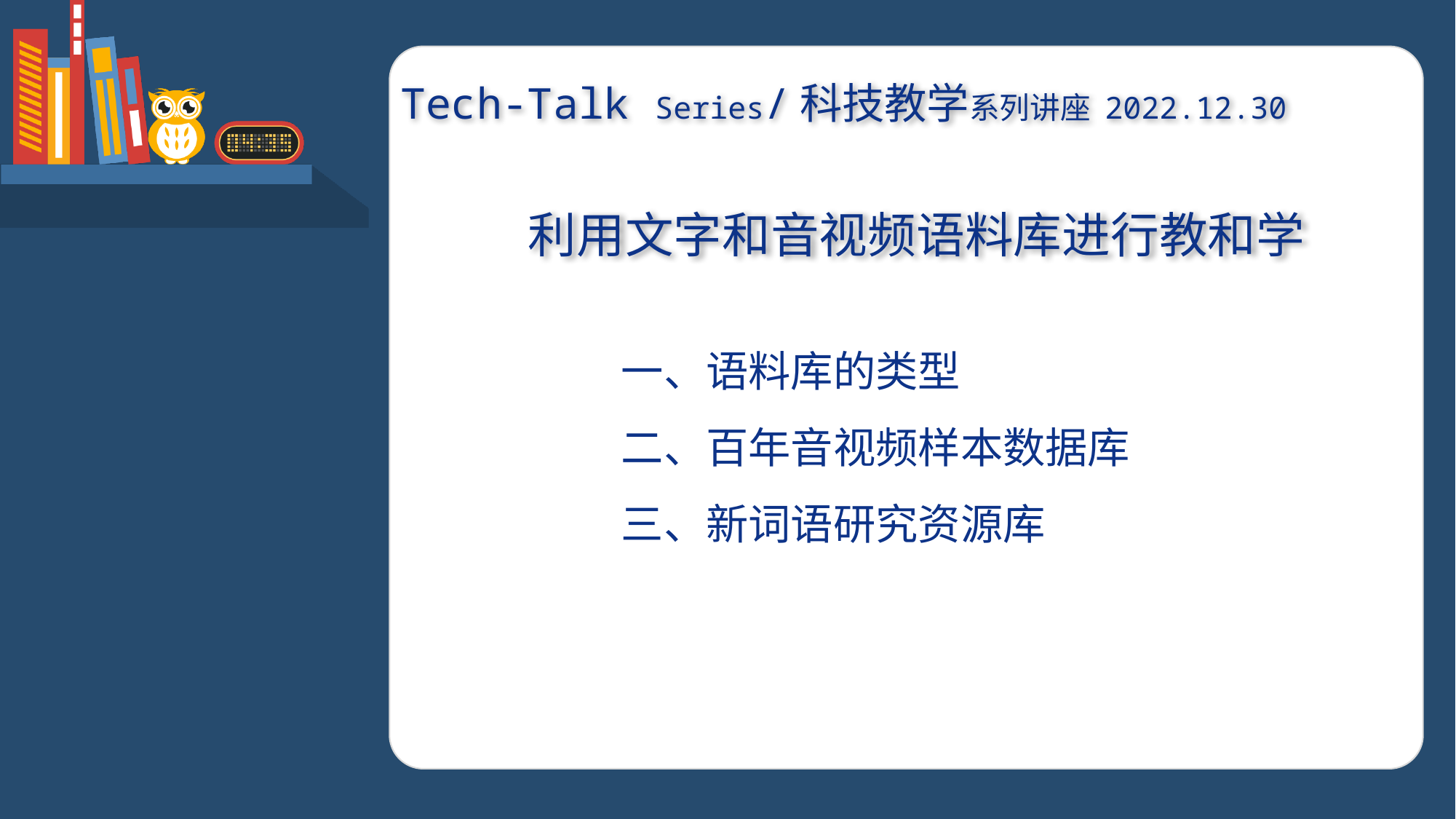

Tech-Talk Series/科技教学系列讲座 2022.12.30
利用文字和音视频语料库进行教和学
一、语料库的类型
二、百年音视频样本数据库
三、新词语研究资源库